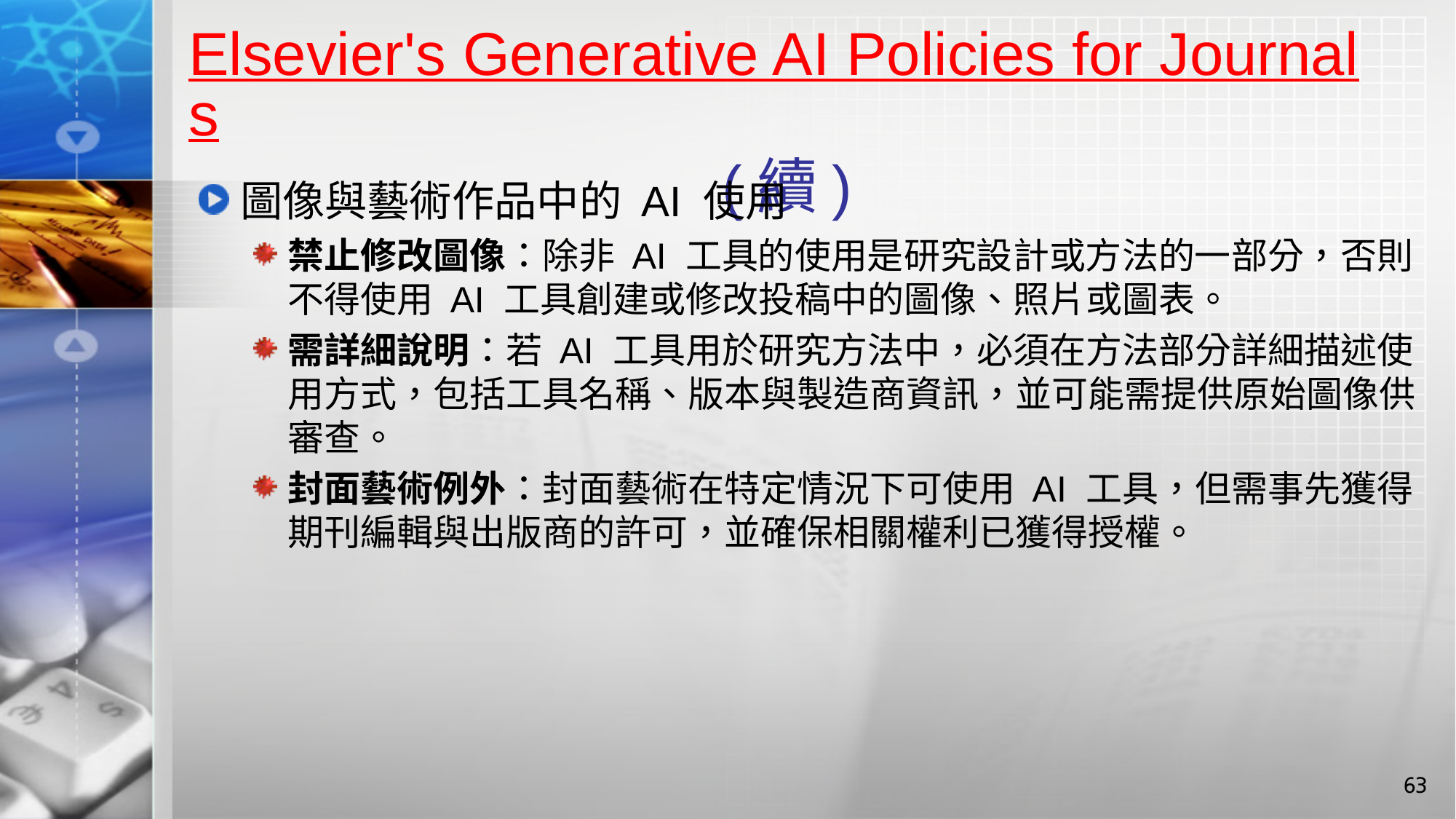

# Elsevier's Generative AI Policies for Journals (續)
圖像與藝術作品中的 AI 使用
禁止修改圖像：除非 AI 工具的使用是研究設計或方法的一部分，否則不得使用 AI 工具創建或修改投稿中的圖像、照片或圖表。
需詳細說明：若 AI 工具用於研究方法中，必須在方法部分詳細描述使用方式，包括工具名稱、版本與製造商資訊，並可能需提供原始圖像供審查。
封面藝術例外：封面藝術在特定情況下可使用 AI 工具，但需事先獲得期刊編輯與出版商的許可，並確保相關權利已獲得授權。
63